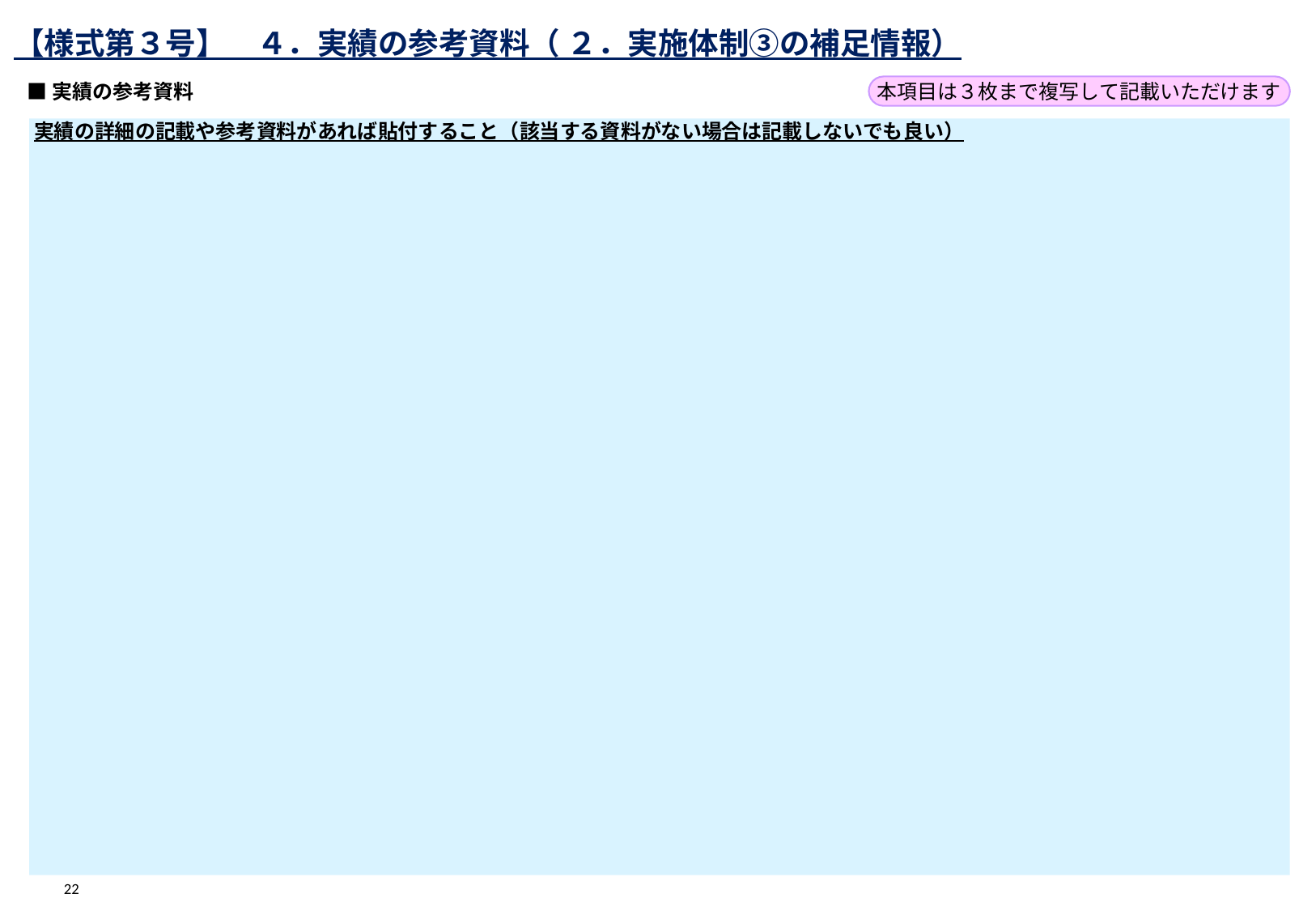

【様式第３号】　４．実績の参考資料（ ２．実施体制③の補足情報）
本項目は３枚まで複写して記載いただけます
■実績の参考資料
実績の詳細の記載や参考資料があれば貼付すること（該当する資料がない場合は記載しないでも良い）

22